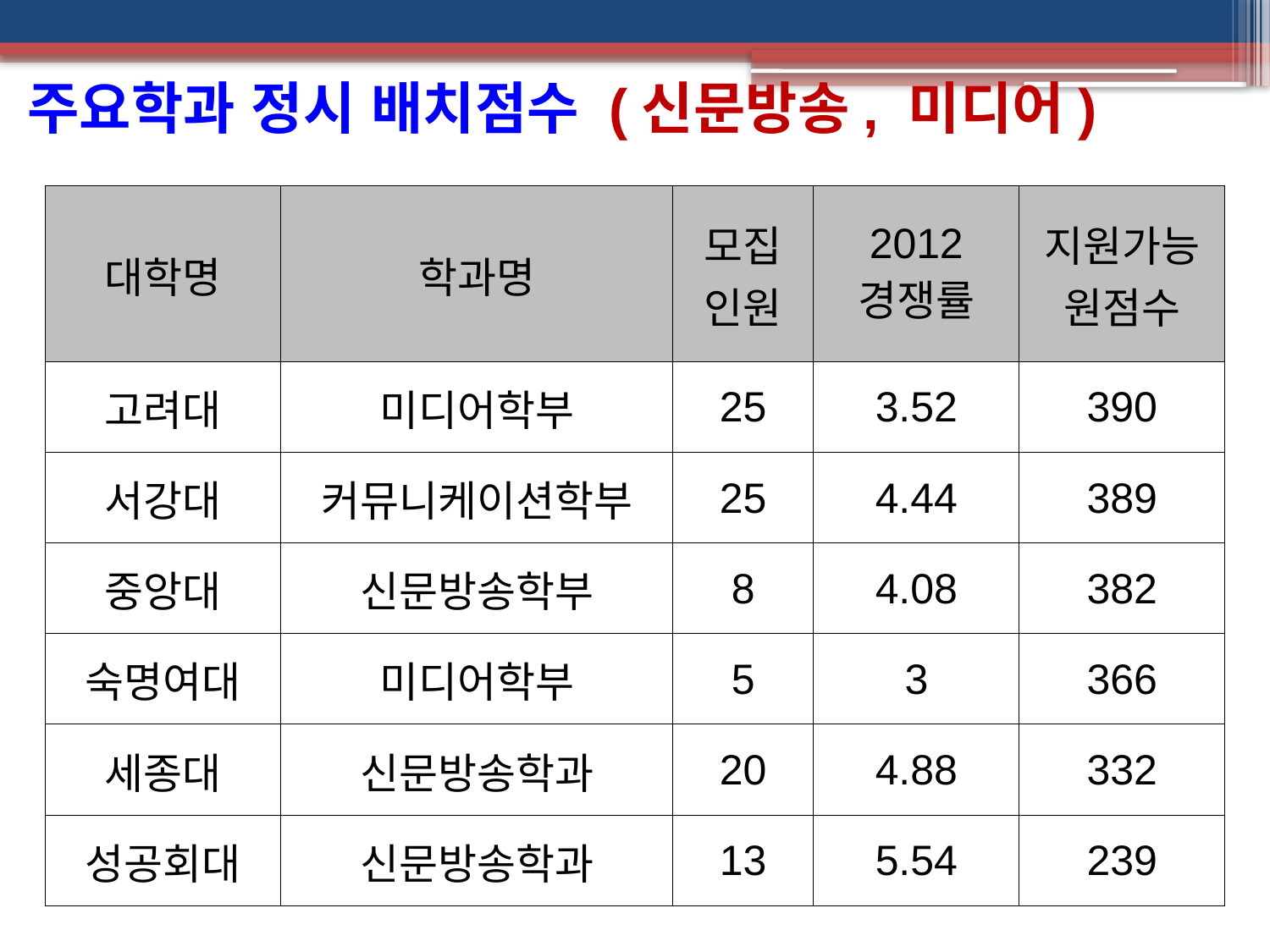

주요학과 정시 배치점수 (신문방송, 미디어)
| 대학명 | 학과명 | 모집 인원 | 2012 경쟁률 | 지원가능 원점수 |
| --- | --- | --- | --- | --- |
| 고려대 | 미디어학부 | 25 | 3.52 | 390 |
| 서강대 | 커뮤니케이션학부 | 25 | 4.44 | 389 |
| 중앙대 | 신문방송학부 | 8 | 4.08 | 382 |
| 숙명여대 | 미디어학부 | 5 | 3 | 366 |
| 세종대 | 신문방송학과 | 20 | 4.88 | 332 |
| 성공회대 | 신문방송학과 | 13 | 5.54 | 239 |